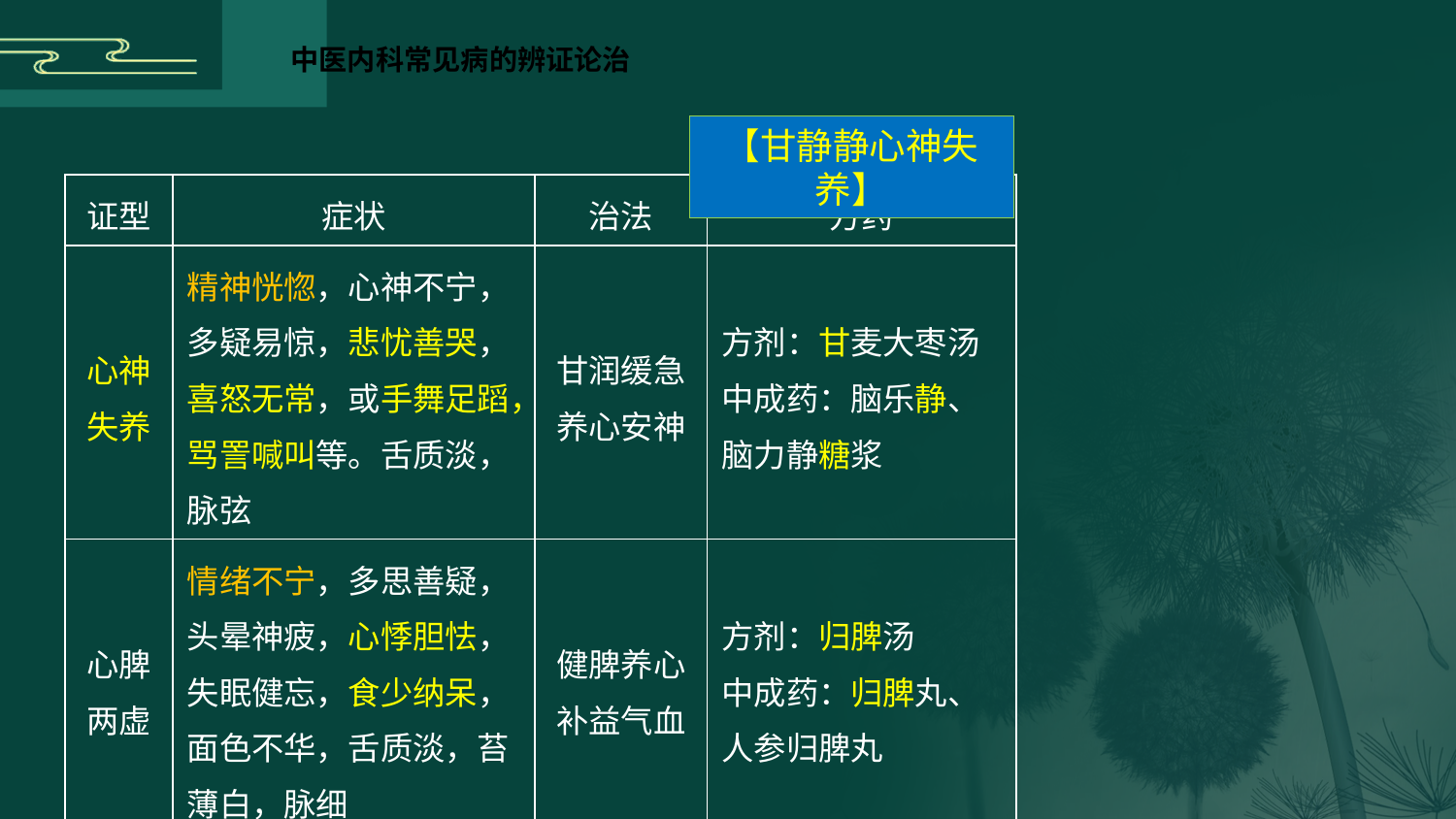

【甘静静心神失养】
| 证型 | 症状 | 治法 | 方药 |
| --- | --- | --- | --- |
| 心神 失养 | 精神恍惚，心神不宁，多疑易惊，悲忧善哭，喜怒无常，或手舞足蹈，骂詈喊叫等。舌质淡，脉弦 | 甘润缓急 养心安神 | 方剂：甘麦大枣汤 中成药：脑乐静、脑力静糖浆 |
| 心脾 两虚 | 情绪不宁，多思善疑，头晕神疲，心悸胆怯，失眠健忘，食少纳呆，面色不华，舌质淡，苔薄白，脉细 | 健脾养心 补益气血 | 方剂：归脾汤 中成药：归脾丸、人参归脾丸 |